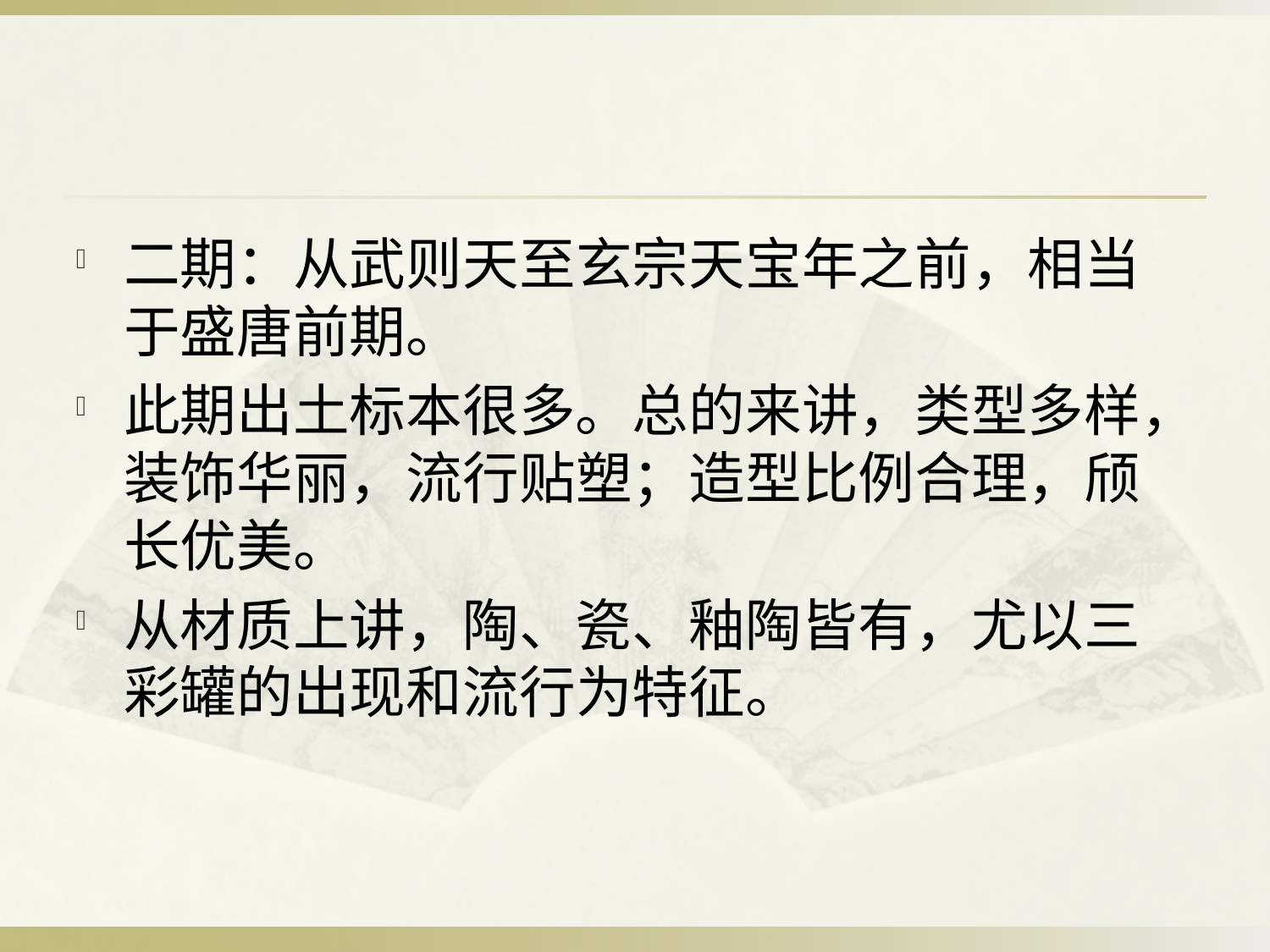

#
二期：从武则天至玄宗天宝年之前，相当于盛唐前期。
此期出土标本很多。总的来讲，类型多样，装饰华丽，流行贴塑；造型比例合理，颀长优美。
从材质上讲，陶、瓷、釉陶皆有，尤以三彩罐的出现和流行为特征。